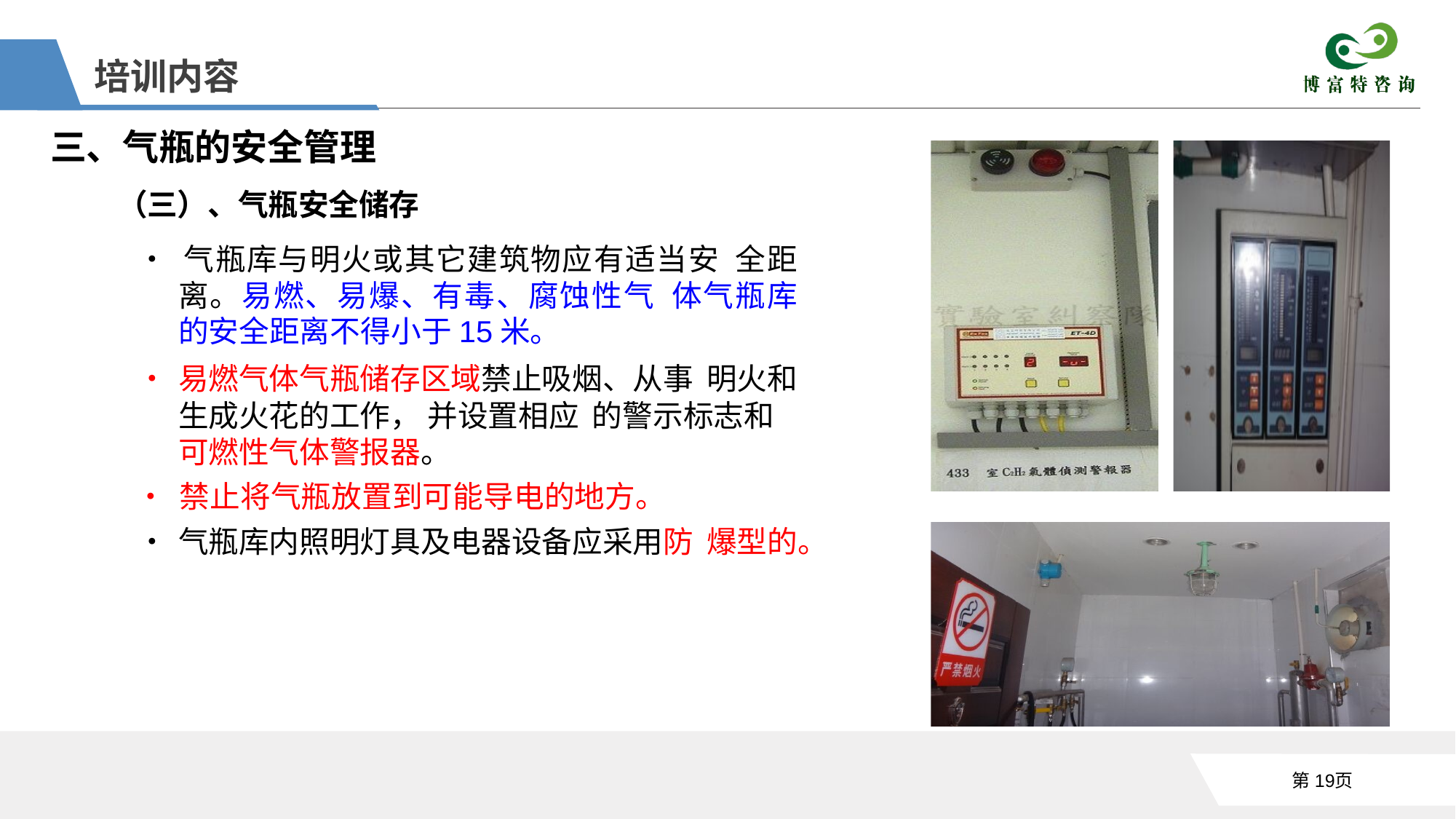

培训内容
三、气瓶的安全管理

（三）、气瓶安全储存
• 气瓶库与明火或其它建筑物应有适当安  全距离。易燃、易爆、有毒、腐蚀性气  体气瓶库的安全距离不得小于15米。
•	易燃气体气瓶储存区域禁止吸烟、从事  明火和生成火花的工作， 并设置相应  的警示标志和可燃性气体警报器。
•	禁止将气瓶放置到可能导电的地方。
•	气瓶库内照明灯具及电器设备应采用防  爆型的。